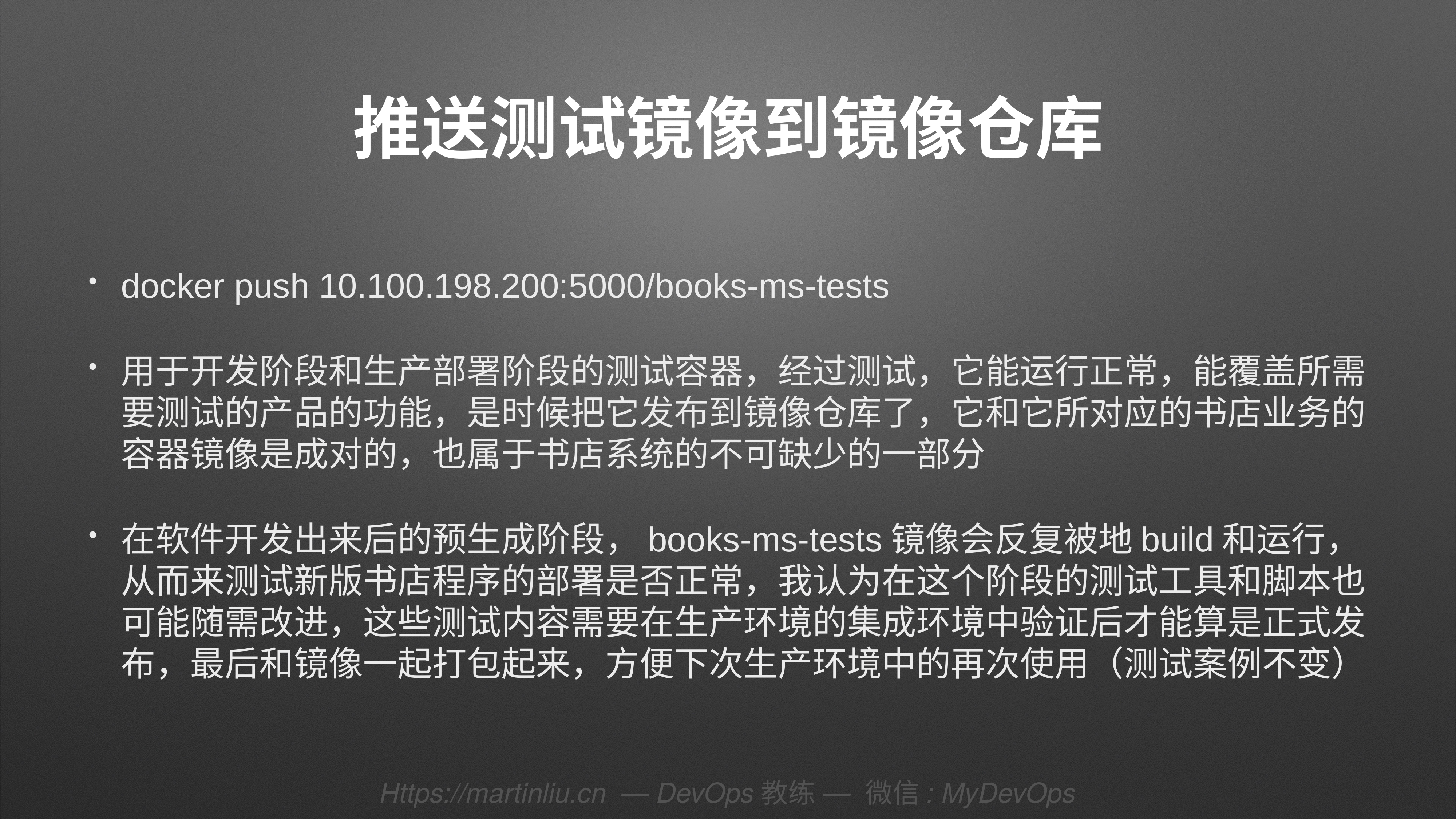

# 推送测试镜像到镜像仓库
docker push 10.100.198.200:5000/books-ms-tests
用于开发阶段和生产部署阶段的测试容器，经过测试，它能运行正常，能覆盖所需要测试的产品的功能，是时候把它发布到镜像仓库了，它和它所对应的书店业务的容器镜像是成对的，也属于书店系统的不可缺少的一部分
在软件开发出来后的预生成阶段，books-ms-tests镜像会反复被地build和运行，从而来测试新版书店程序的部署是否正常，我认为在这个阶段的测试工具和脚本也可能随需改进，这些测试内容需要在生产环境的集成环境中验证后才能算是正式发布，最后和镜像一起打包起来，方便下次生产环境中的再次使用（测试案例不变）